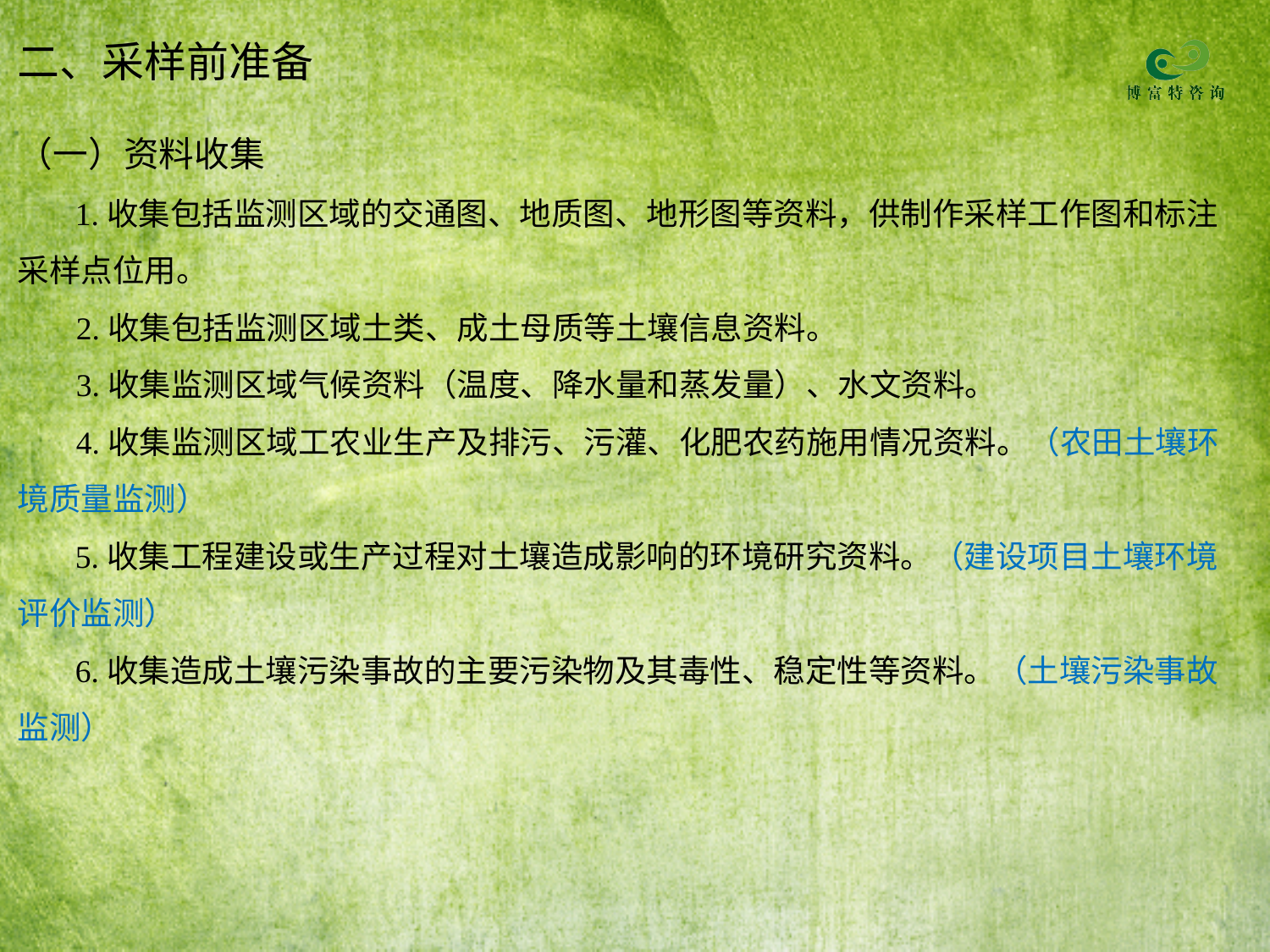

# 二、采样前准备
（一）资料收集
        1.收集包括监测区域的交通图、地质图、地形图等资料，供制作采样工作图和标注采样点位用。
        2.收集包括监测区域土类、成土母质等土壤信息资料。
        3.收集监测区域气候资料（温度、降水量和蒸发量）、水文资料。
        4.收集监测区域工农业生产及排污、污灌、化肥农药施用情况资料。（农田土壤环境质量监测）
        5.收集工程建设或生产过程对土壤造成影响的环境研究资料。（建设项目土壤环境评价监测）
        6.收集造成土壤污染事故的主要污染物及其毒性、稳定性等资料。（土壤污染事故监测）